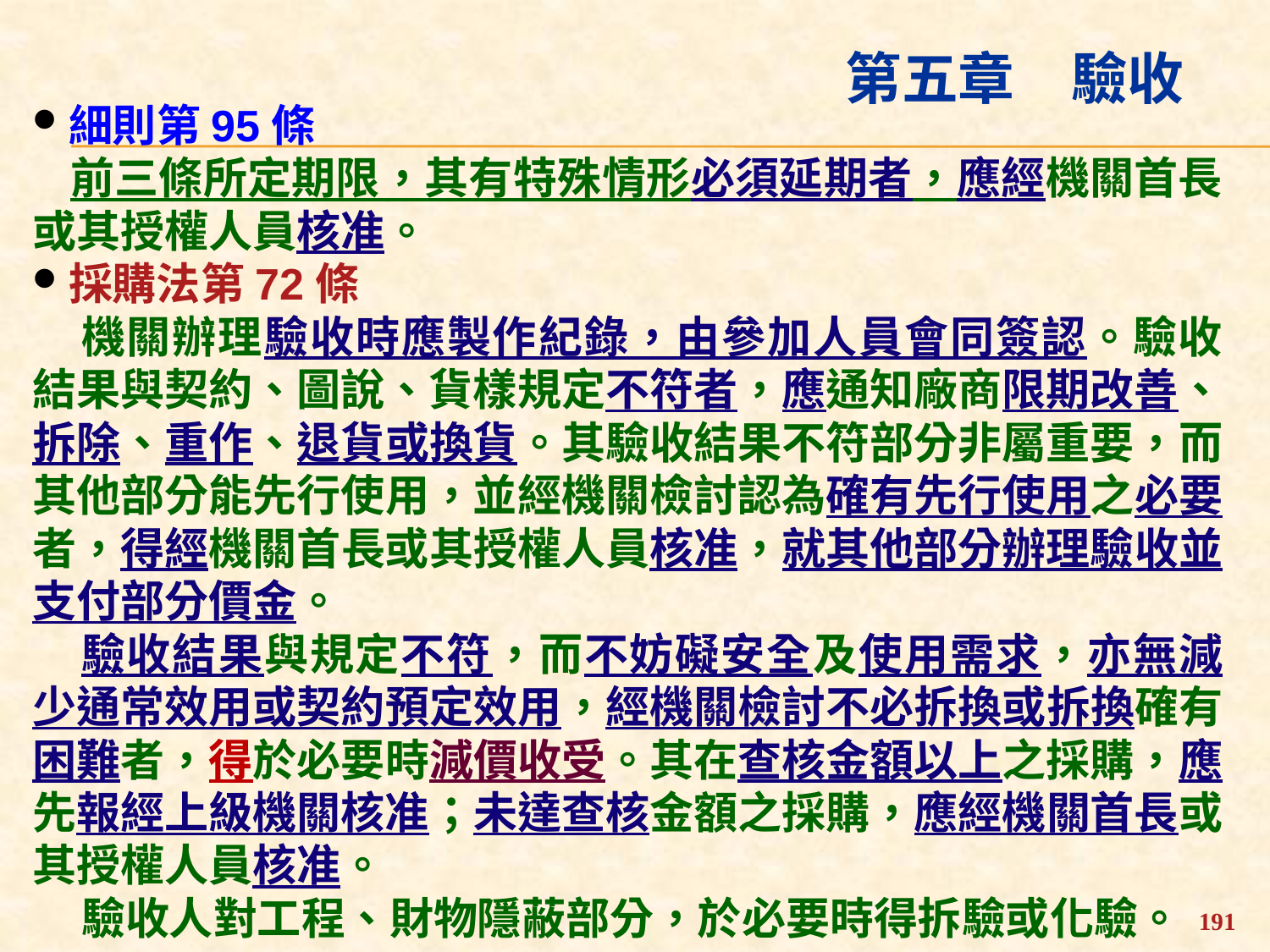

第五章　驗收
細則第95條
前三條所定期限，其有特殊情形必須延期者，應經機關首長或其授權人員核准。
採購法第72條
機關辦理驗收時應製作紀錄，由參加人員會同簽認。驗收結果與契約、圖說、貨樣規定不符者，應通知廠商限期改善、拆除、重作、退貨或換貨。其驗收結果不符部分非屬重要，而其他部分能先行使用，並經機關檢討認為確有先行使用之必要者，得經機關首長或其授權人員核准，就其他部分辦理驗收並支付部分價金。
驗收結果與規定不符，而不妨礙安全及使用需求，亦無減少通常效用或契約預定效用，經機關檢討不必拆換或拆換確有困難者，得於必要時減價收受。其在查核金額以上之採購，應先報經上級機關核准；未達查核金額之採購，應經機關首長或其授權人員核准。
驗收人對工程、財物隱蔽部分，於必要時得拆驗或化驗。
191